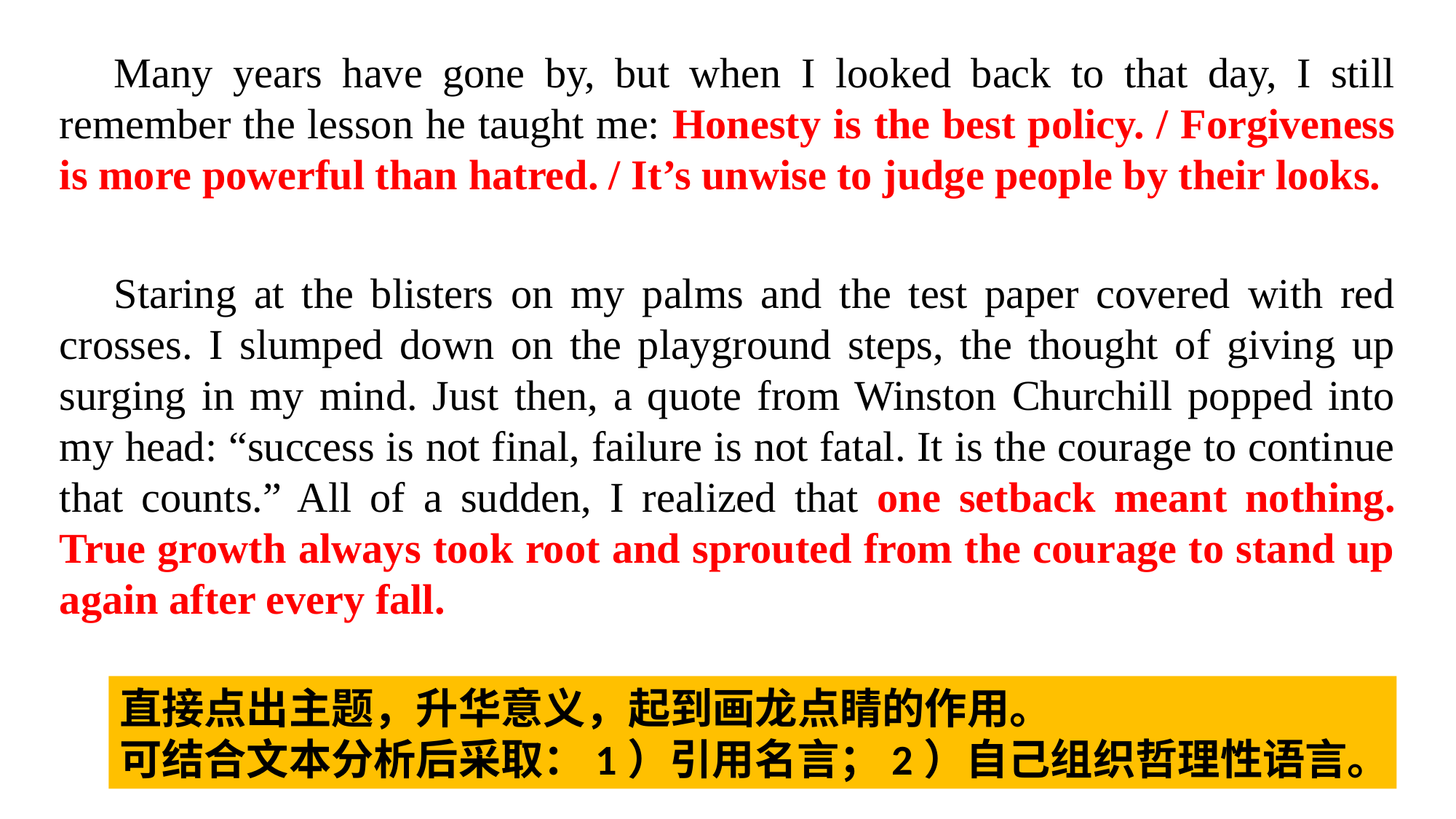

Many years have gone by, but when I looked back to that day, I still remember the lesson he taught me: Honesty is the best policy. / Forgiveness is more powerful than hatred. / It’s unwise to judge people by their looks.

Staring at the blisters on my palms and the test paper covered with red crosses. I slumped down on the playground steps, the thought of giving up surging in my mind. Just then, a quote from Winston Churchill popped into my head: “success is not final, failure is not fatal. It is the courage to continue that counts.” All of a sudden, I realized that one setback meant nothing. True growth always took root and sprouted from the courage to stand up again after every fall.
直接点出主题，升华意义，起到画龙点睛的作用。
可结合文本分析后采取：1）引用名言；2）自己组织哲理性语言。